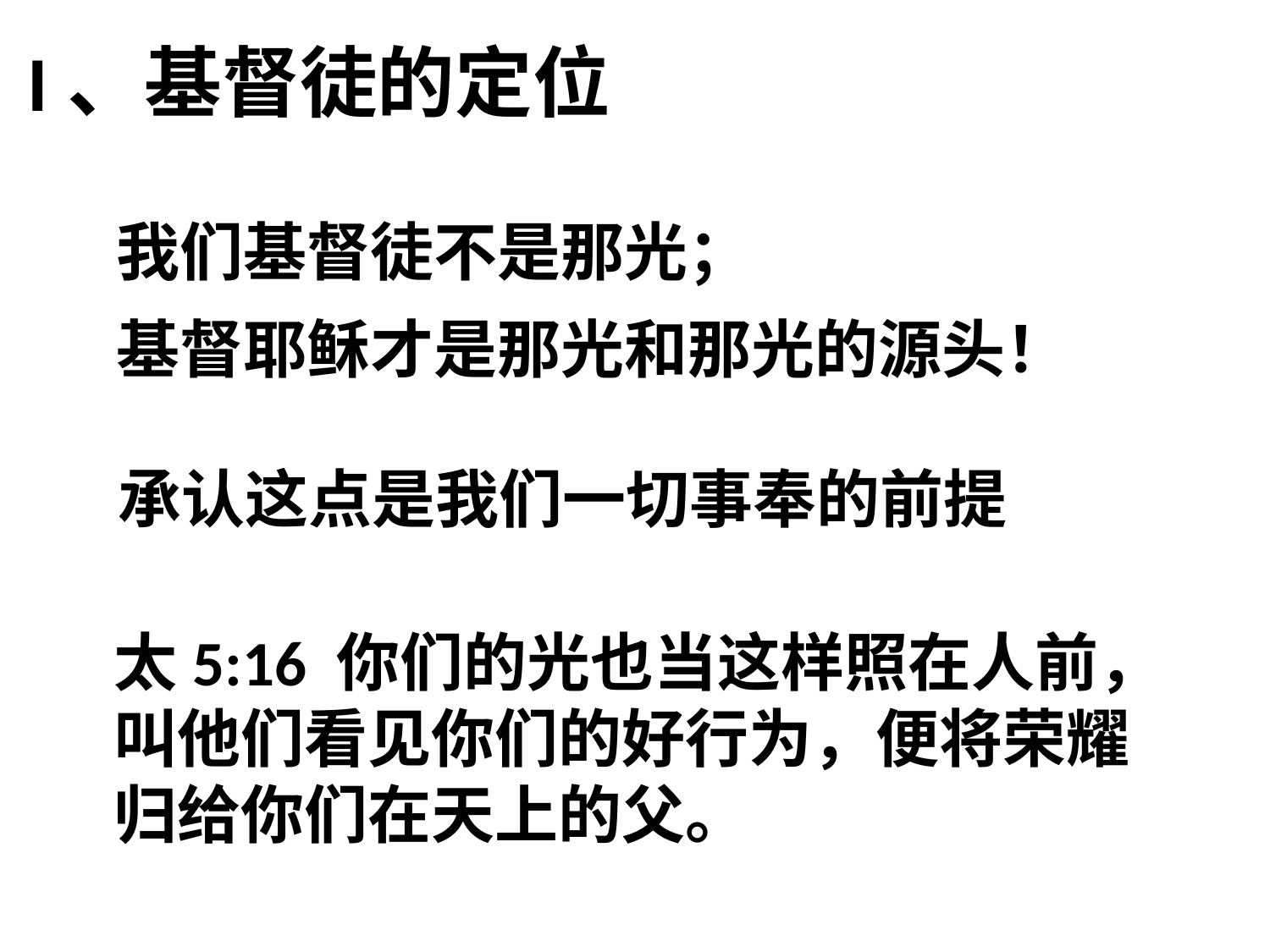

# I、基督徒的定位
我们基督徒不是那光；
基督耶稣才是那光和那光的源头！
承认这点是我们一切事奉的前提
太5:16 你们的光也当这样照在人前，叫他们看见你们的好行为，便将荣耀归给你们在天上的父。